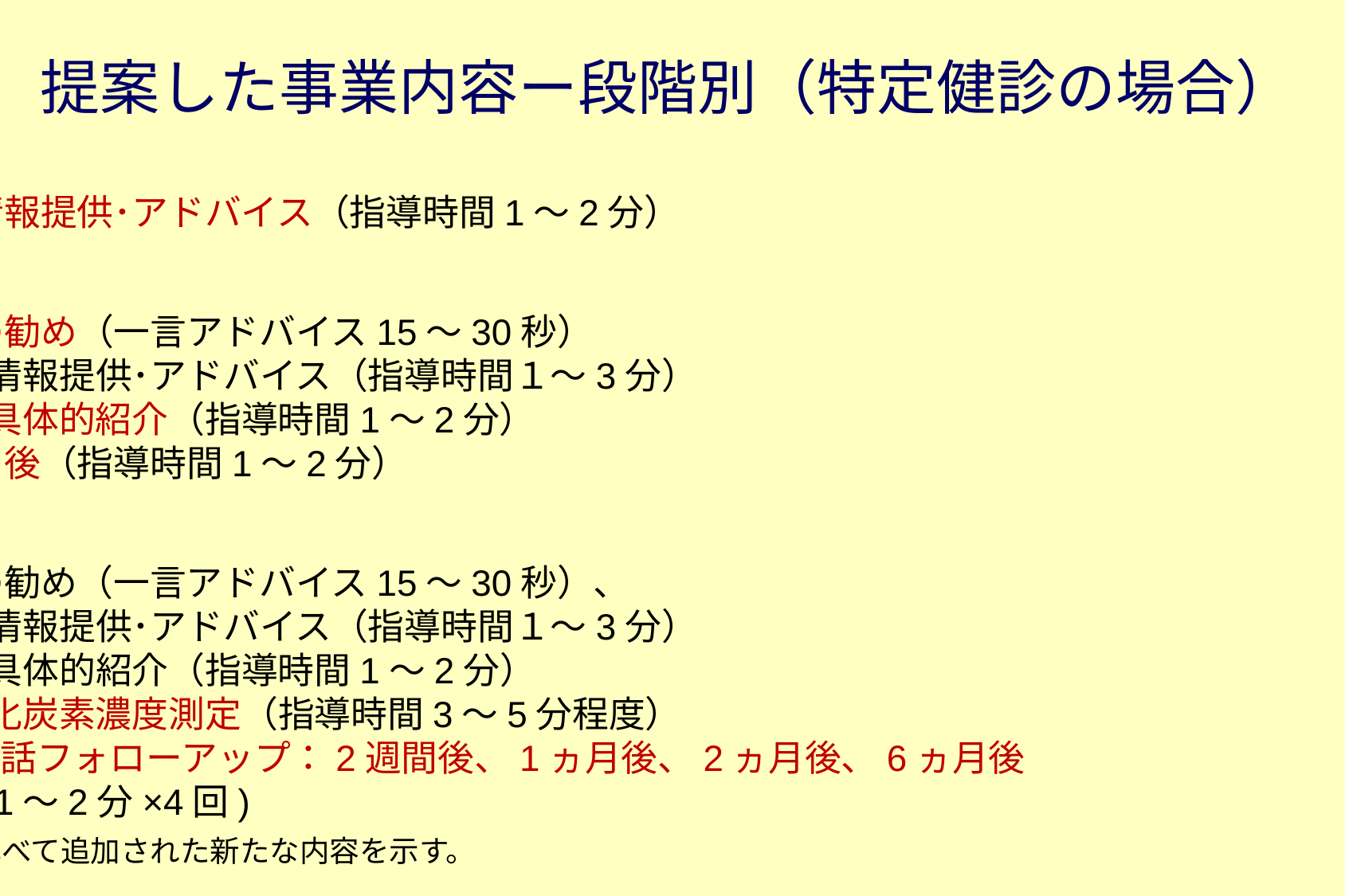

# 提案した事業内容ー段階別（特定健診の場合）
【最低限の取り組み】
	健診当日：全ての喫煙者に短時間の情報提供･アドバイス（指導時間1～2分）
【標準的な取り組み】
	健診当日：診察担当医師からの禁煙の勧め（一言アドバイス15～30秒）
	＋全ての喫煙者に短時間の情報提供･アドバイス（指導時間１～3分）
	＋禁煙希望者に禁煙外来の具体的紹介（指導時間1～2分）
	健診後の電話フォローアップ：1ヵ月後（指導時間1～2分）
【充実した取り組み】
	健診当日：診察担当医師からの禁煙の勧め（一言アドバイス15～30秒）、
	＋全ての喫煙者に短時間の情報提供･アドバイス（指導時間１～3分）
	＋禁煙希望者に禁煙外来の具体的紹介（指導時間1～2分）
	＋［オプション］呼気一酸化炭素濃度測定（指導時間3～5分程度）
	健診後の電話フォローアップ：2週間後、1ヵ月後、2ヵ月後、6ヵ月後
(指導時間1～2分×4回)
（注）赤字は、働きかける程度の低い取り組みに比べて追加された新たな内容を示す。